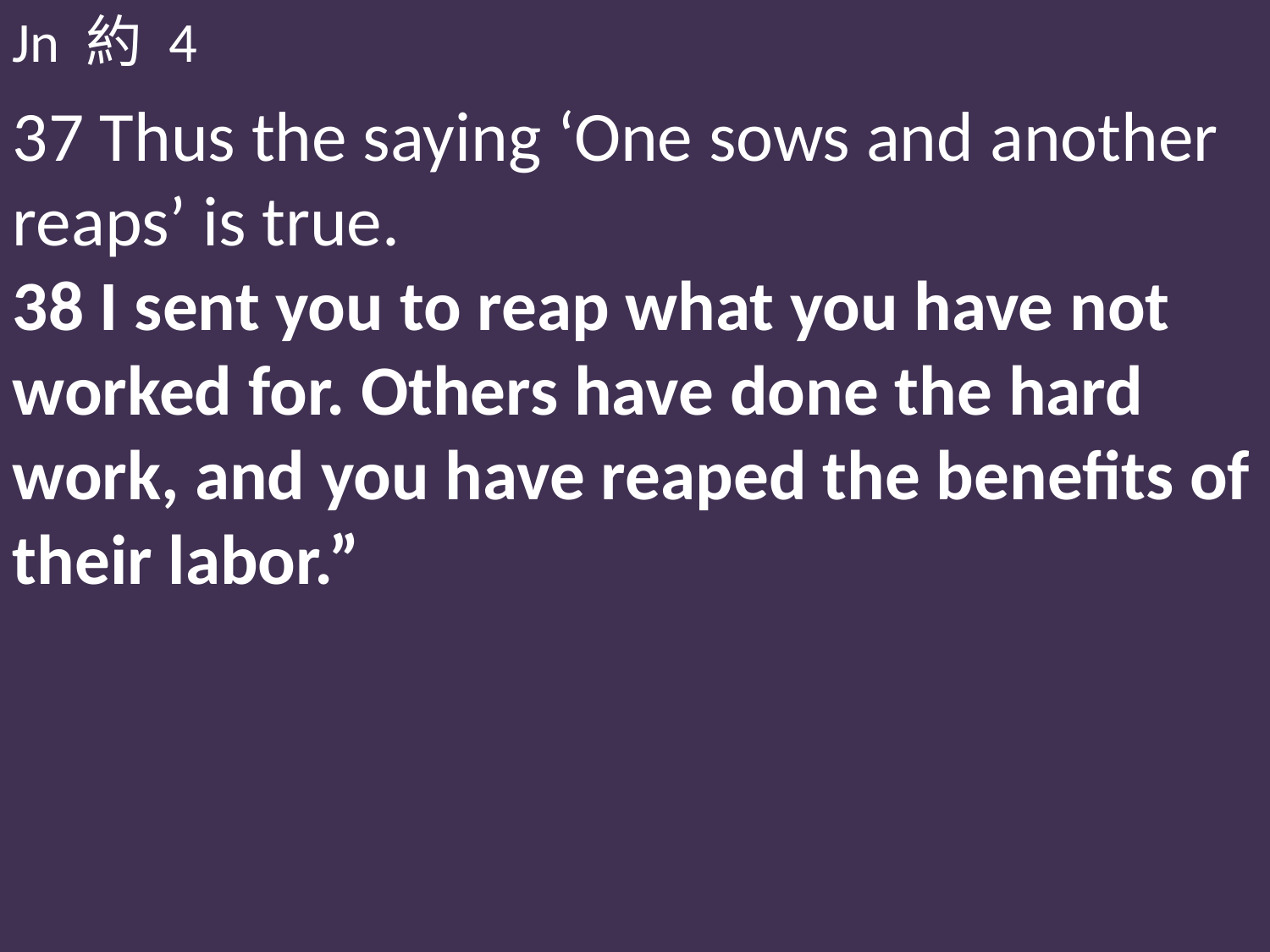

Jn 約 4
37 Thus the saying ‘One sows and another reaps’ is true.
38 I sent you to reap what you have not worked for. Others have done the hard work, and you have reaped the benefits of their labor.”